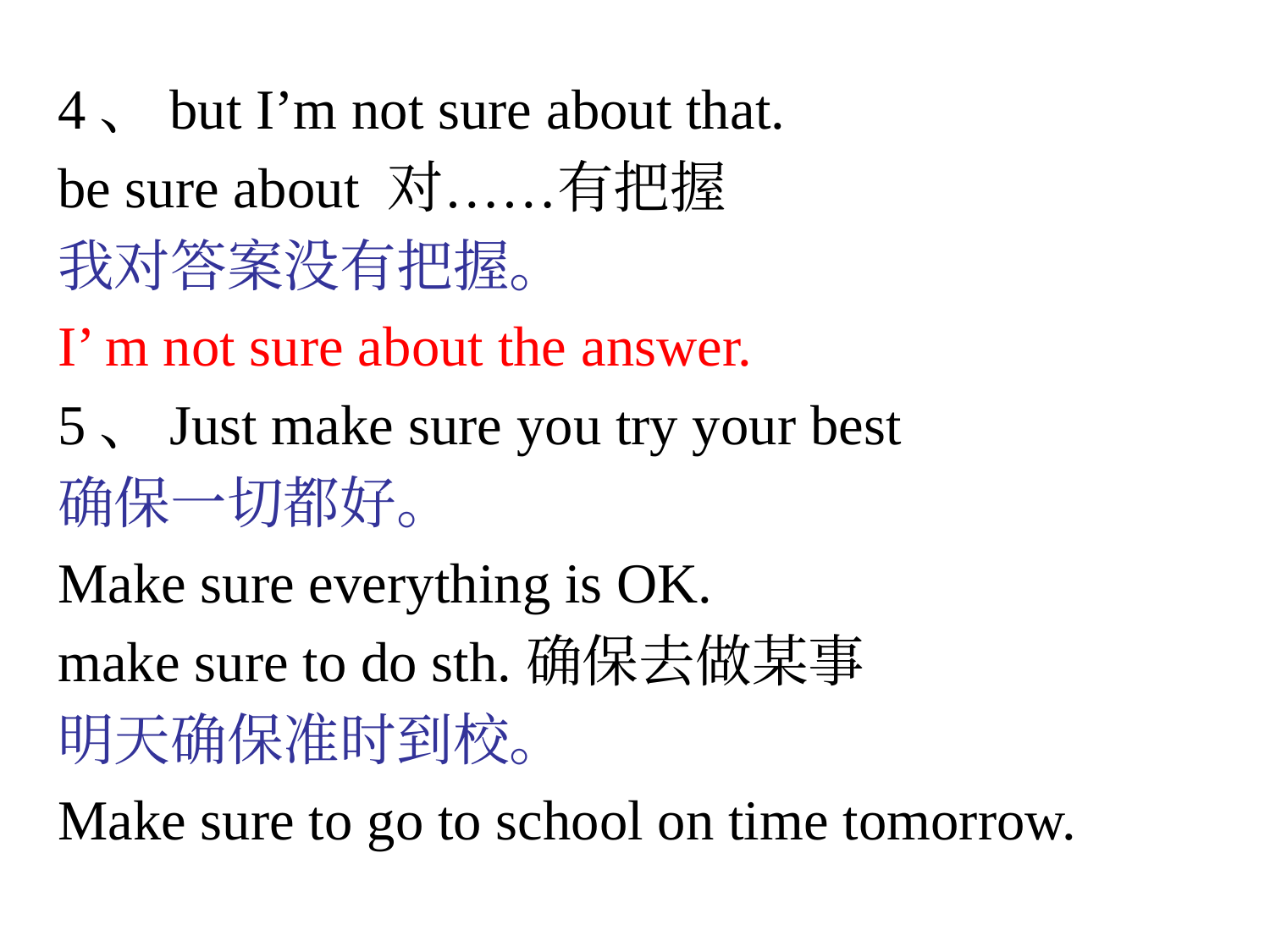

4、but I’m not sure about that.
be sure about 对……有把握
我对答案没有把握。
I’ m not sure about the answer.
5、Just make sure you try your best
确保一切都好。
Make sure everything is OK.
make sure to do sth.确保去做某事
明天确保准时到校。
Make sure to go to school on time tomorrow.